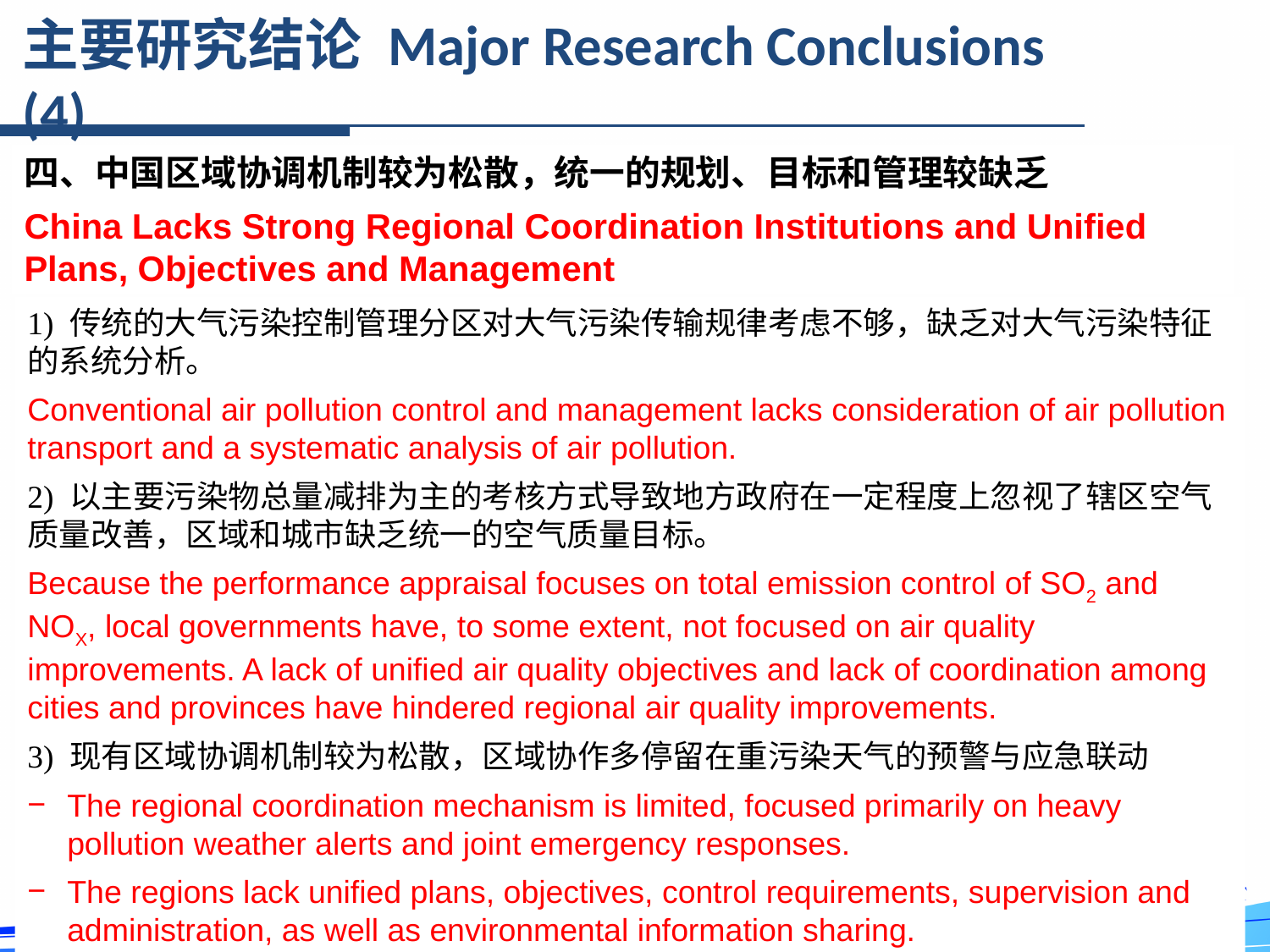

主要研究结论 Major Research Conclusions (4)
四、中国区域协调机制较为松散，统一的规划、目标和管理较缺乏
China Lacks Strong Regional Coordination Institutions and Unified Plans, Objectives and Management
1) 传统的大气污染控制管理分区对大气污染传输规律考虑不够，缺乏对大气污染特征的系统分析。
Conventional air pollution control and management lacks consideration of air pollution transport and a systematic analysis of air pollution.
2) 以主要污染物总量减排为主的考核方式导致地方政府在一定程度上忽视了辖区空气质量改善，区域和城市缺乏统一的空气质量目标。
Because the performance appraisal focuses on total emission control of SO2 and NOX, local governments have, to some extent, not focused on air quality improvements. A lack of unified air quality objectives and lack of coordination among cities and provinces have hindered regional air quality improvements.
3) 现有区域协调机制较为松散，区域协作多停留在重污染天气的预警与应急联动
The regional coordination mechanism is limited, focused primarily on heavy pollution weather alerts and joint emergency responses.
The regions lack unified plans, objectives, control requirements, supervision and administration, as well as environmental information sharing.